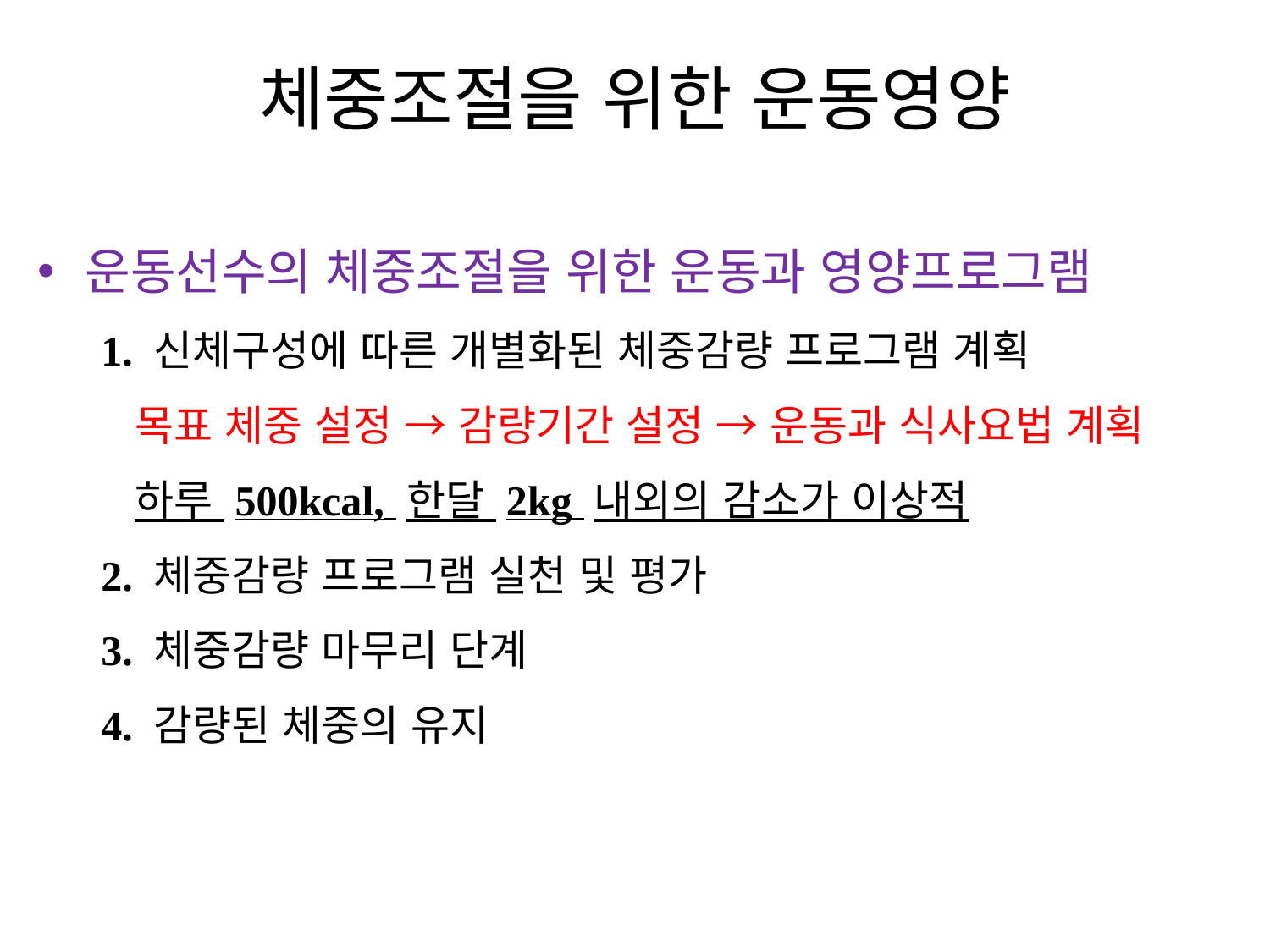

# 체중조절을 위한 운동영양
운동선수의 체중조절을 위한 운동과 영양프로그램
1. 신체구성에 따른 개별화된 체중감량 프로그램 계획
  목표 체중 설정 → 감량기간 설정 → 운동과 식사요법 계획
  하루 500kcal, 한달 2kg 내외의 감소가 이상적
2. 체중감량 프로그램 실천 및 평가
3. 체중감량 마무리 단계
4. 감량된 체중의 유지